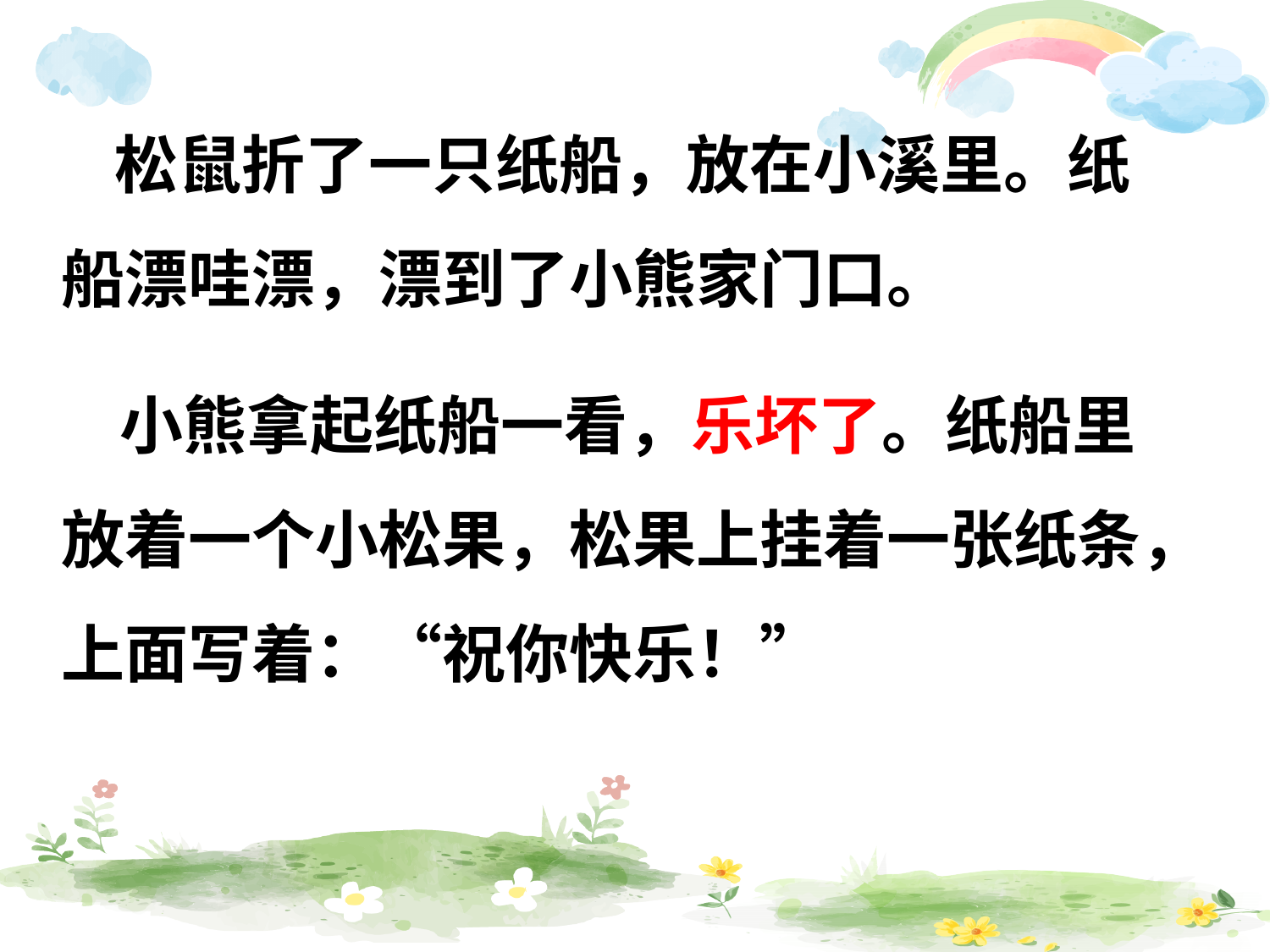

松鼠折了一只纸船，放在小溪里。纸船漂哇漂，漂到了小熊家门口。
   小熊拿起纸船一看，乐坏了。纸船里放着一个小松果，松果上挂着一张纸条，上面写着：“祝你快乐！”